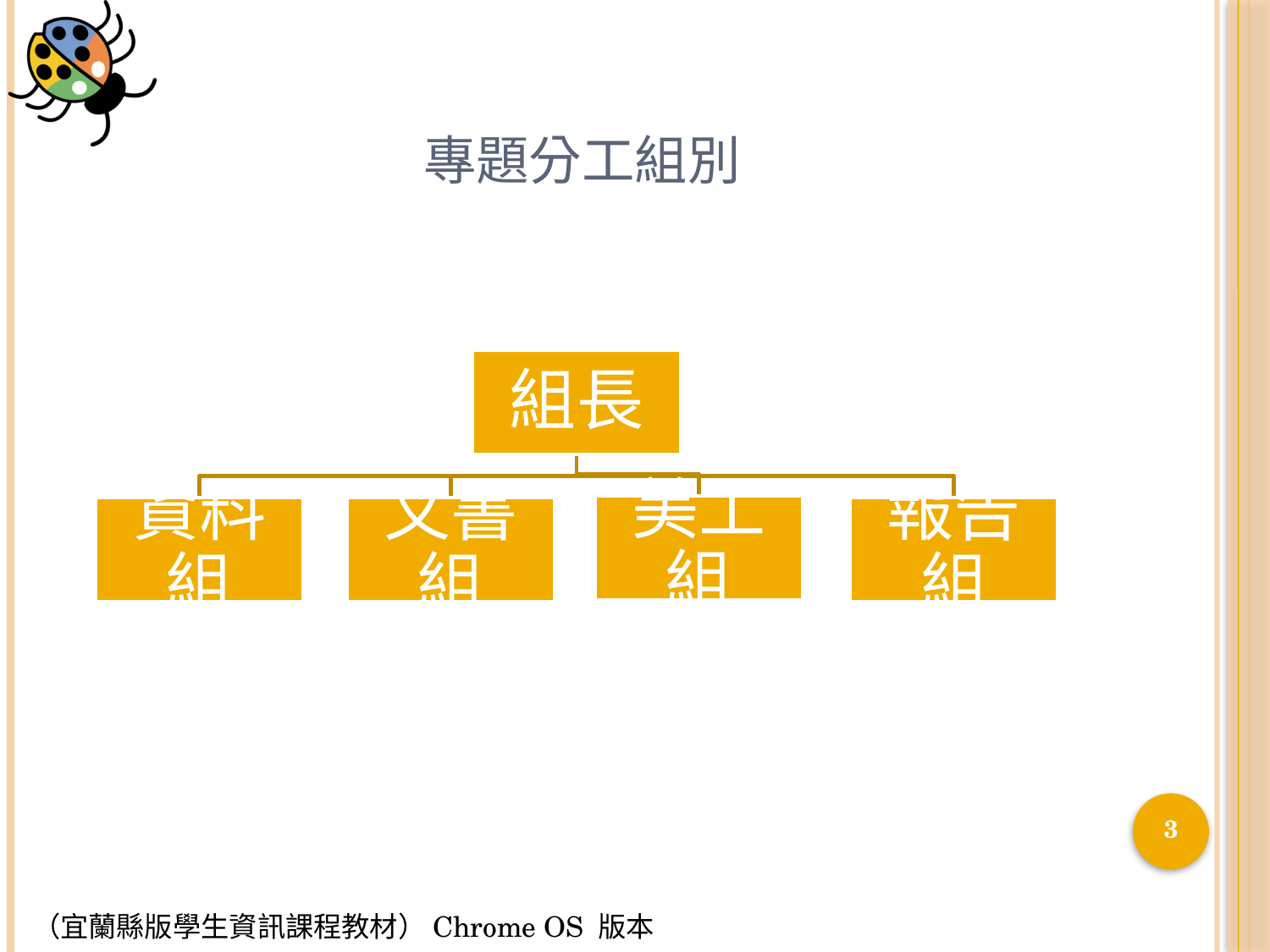

# 專題分工組別
組長
資料組
文書組
美工組
報告組
3